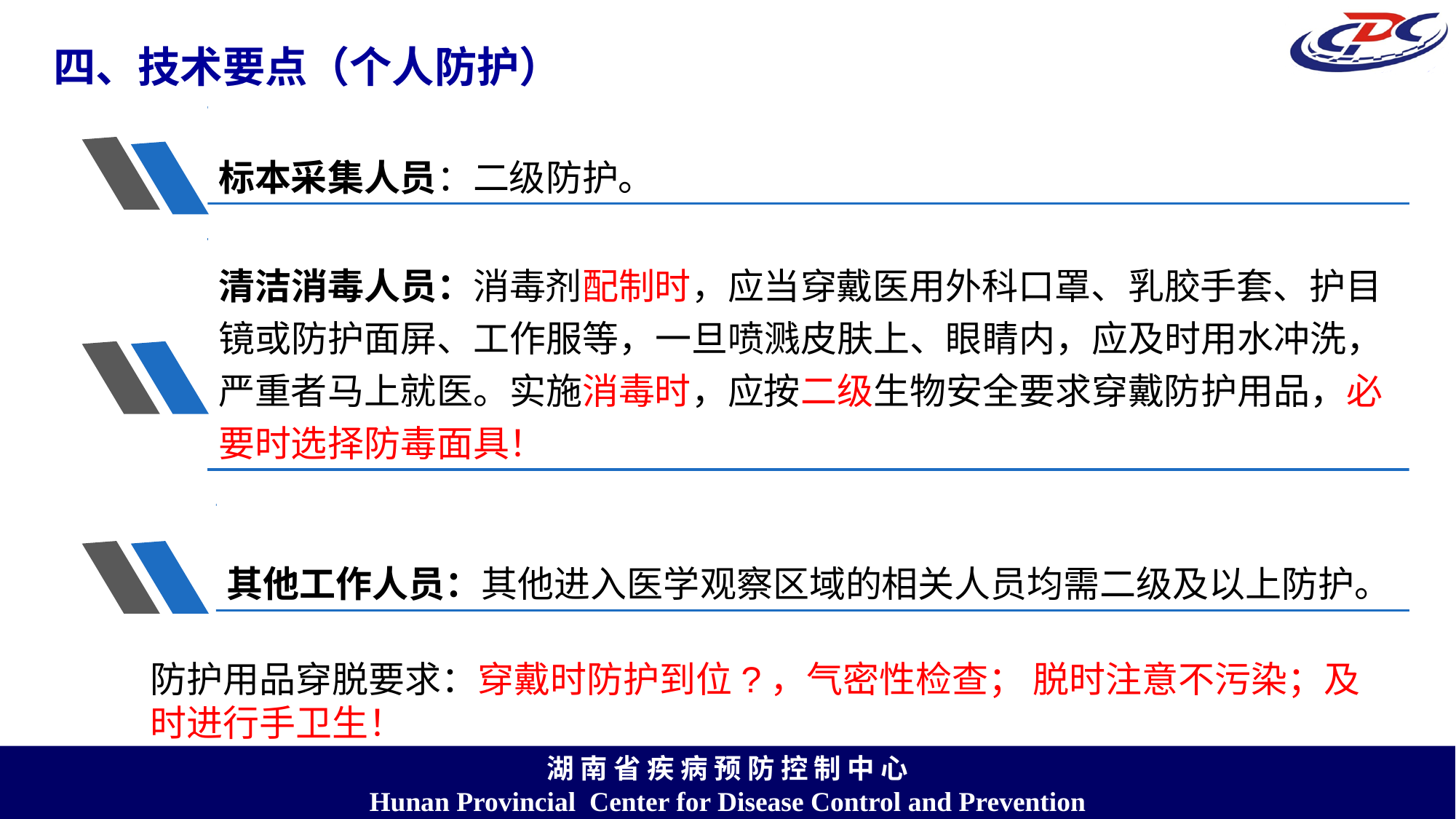

# 四、技术要点（个人防护）
标本采集人员：二级防护。

清洁消毒人员：消毒剂配制时，应当穿戴医用外科口罩、乳胶手套、护目镜或防护面屏、工作服等，一旦喷溅皮肤上、眼睛内，应及时用水冲洗，严重者马上就医。实施消毒时，应按二级生物安全要求穿戴防护用品，必要时选择防毒面具！

其他工作人员：其他进入医学观察区域的相关人员均需二级及以上防护。

防护用品穿脱要求：穿戴时防护到位?，气密性检查； 脱时注意不污染；及时进行手卫生！